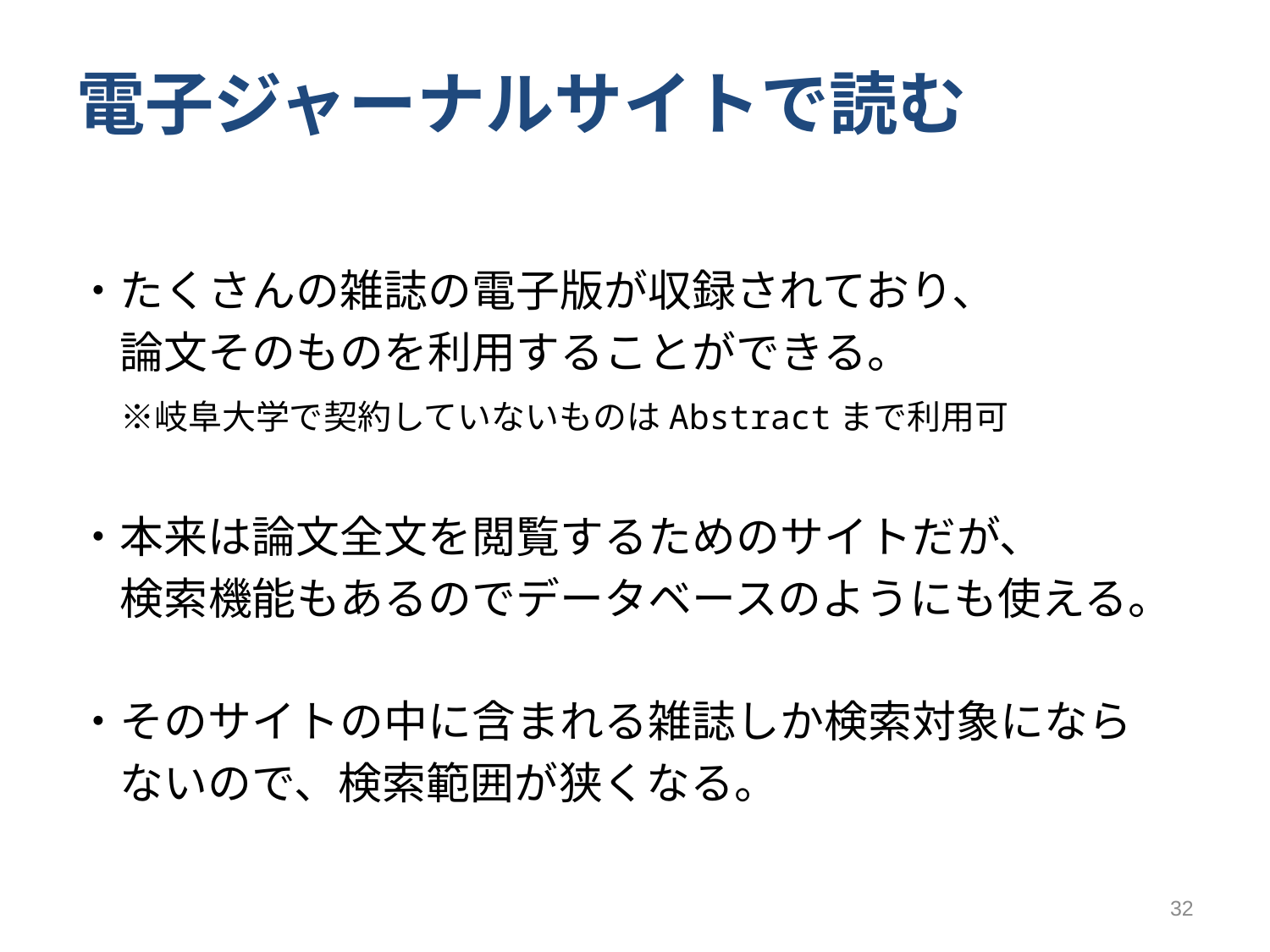

電子ジャーナルサイトで読む
・たくさんの雑誌の電子版が収録されており、
　論文そのものを利用することができる。
　※岐阜大学で契約していないものはAbstractまで利用可

・本来は論文全文を閲覧するためのサイトだが、
　検索機能もあるのでデータベースのようにも使える。

・そのサイトの中に含まれる雑誌しか検索対象になら
　ないので、検索範囲が狭くなる。
32